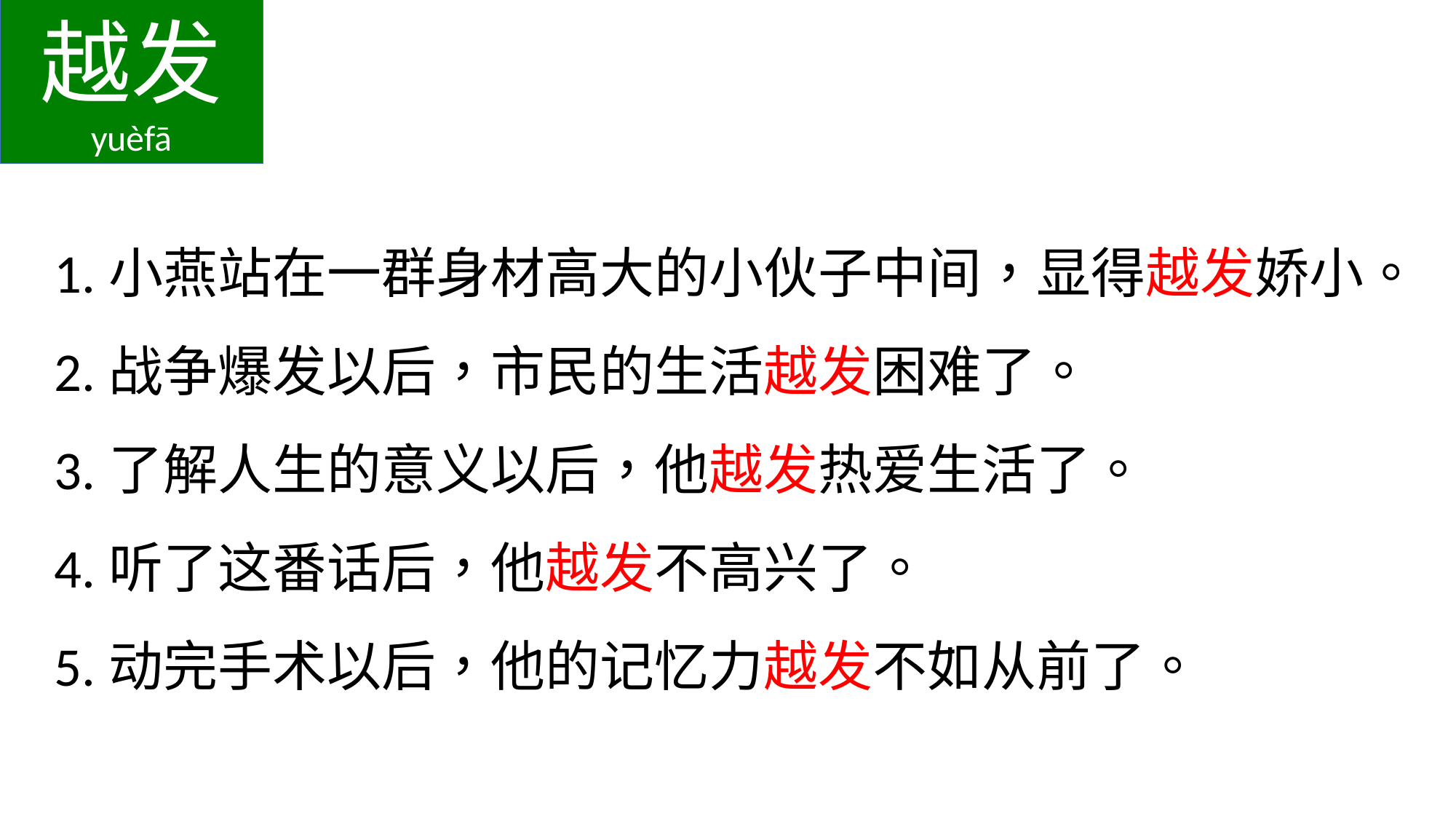

越发
yuèfā
1.小燕站在一群身材高大的小伙子中间，显得越发娇小。
2.战争爆发以后，市民的生活越发困难了。
3.了解人生的意义以后，他越发热爱生活了。
4.听了这番话后，他越发不高兴了。
5.动完手术以后，他的记忆力越发不如从前了。